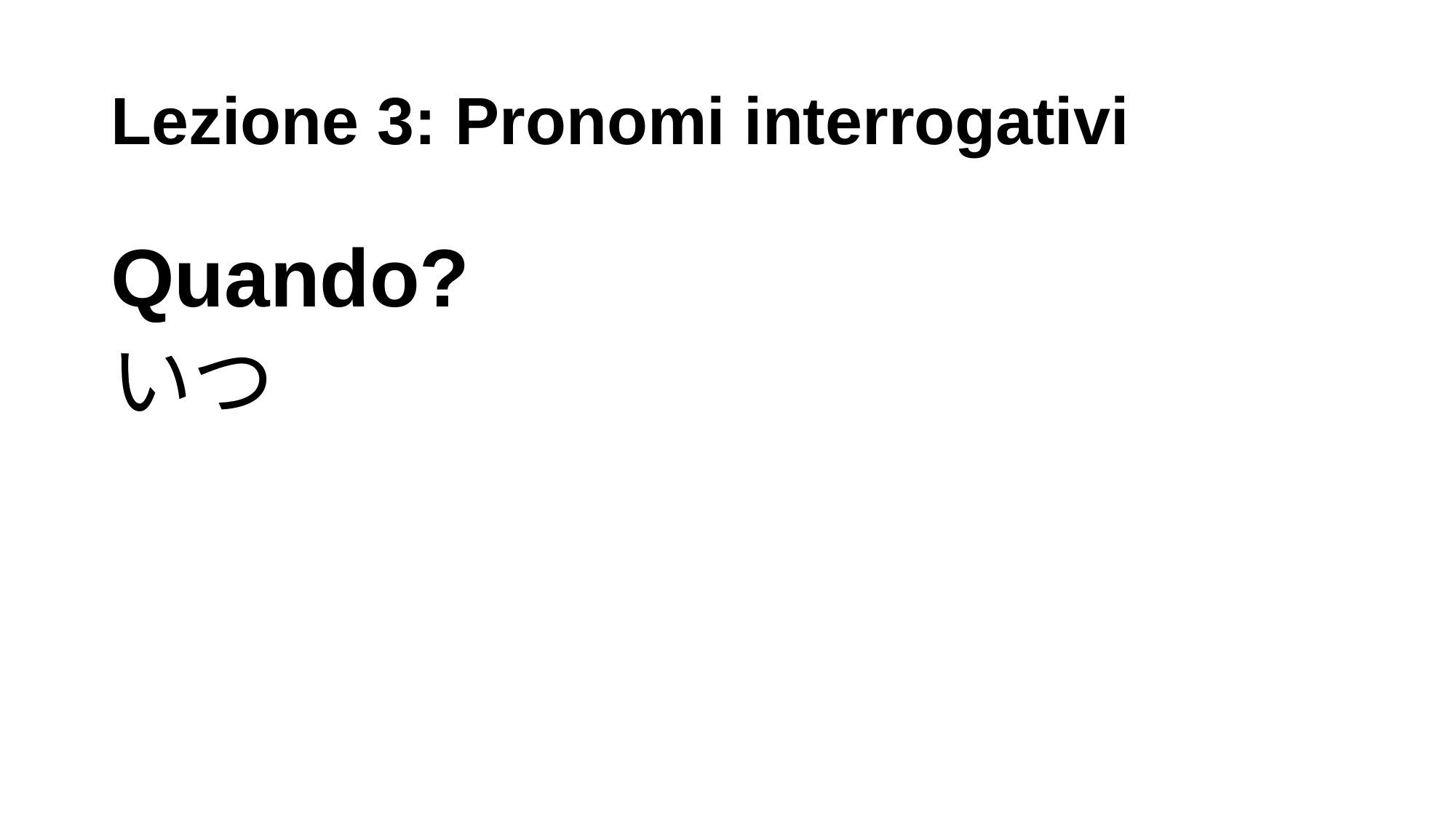

# Lezione 3: Pronomi interrogativi
Quando?
いつ